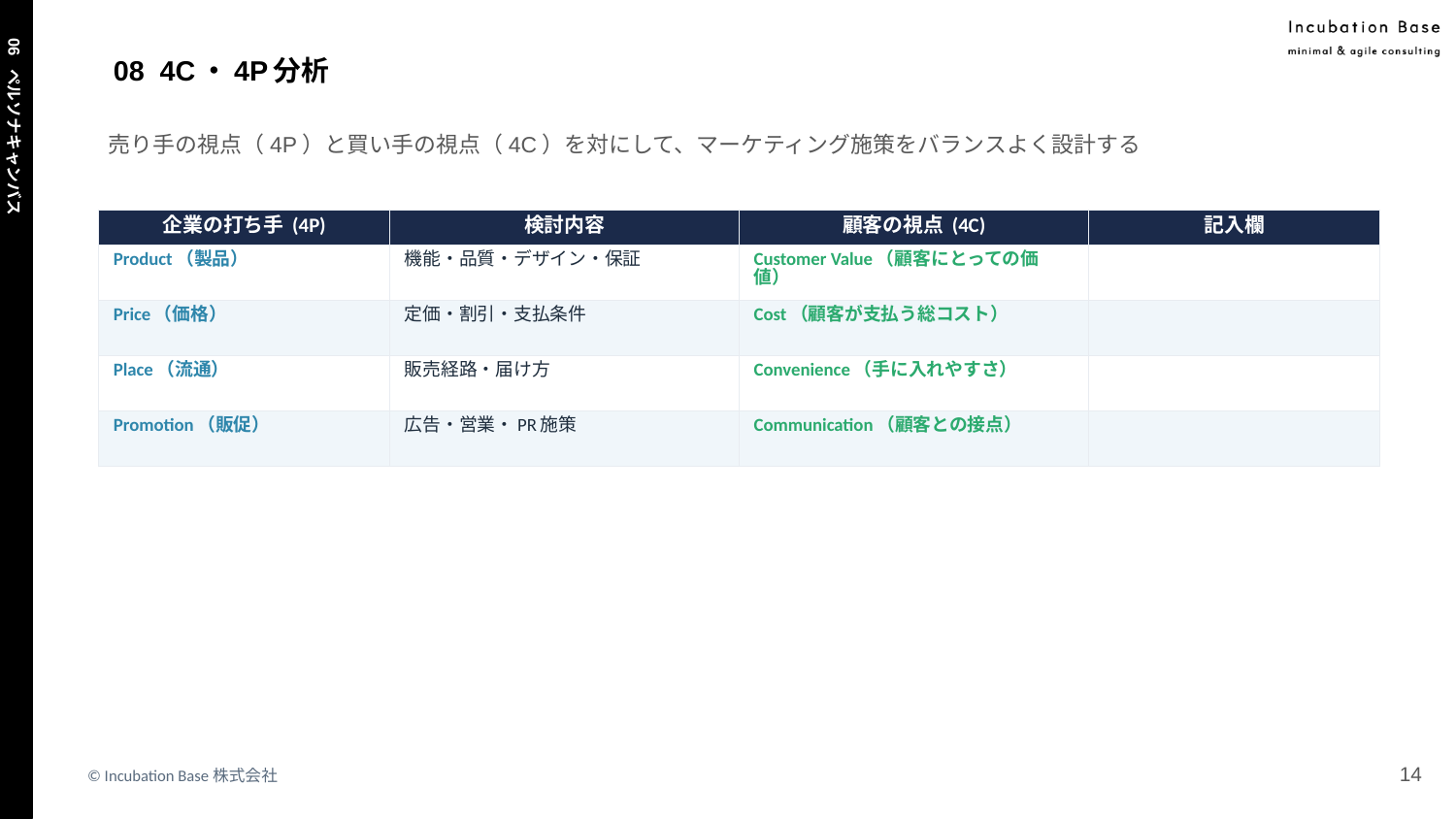

# 08  4C・4P分析
売り手の視点（4P）と買い手の視点（4C）を対にして、マーケティング施策をバランスよく設計する
| 企業の打ち手 (4P) | 検討内容 | 顧客の視点 (4C) | 記入欄 |
| --- | --- | --- | --- |
| Product（製品） | 機能・品質・デザイン・保証 | Customer Value（顧客にとっての価値） |  |
| Price（価格） | 定価・割引・支払条件 | Cost（顧客が支払う総コスト） |  |
| Place（流通） | 販売経路・届け方 | Convenience（手に入れやすさ） |  |
| Promotion（販促） | 広告・営業・PR施策 | Communication（顧客との接点） |  |
06  ペルソナキャンバス
14
© Incubation Base株式会社